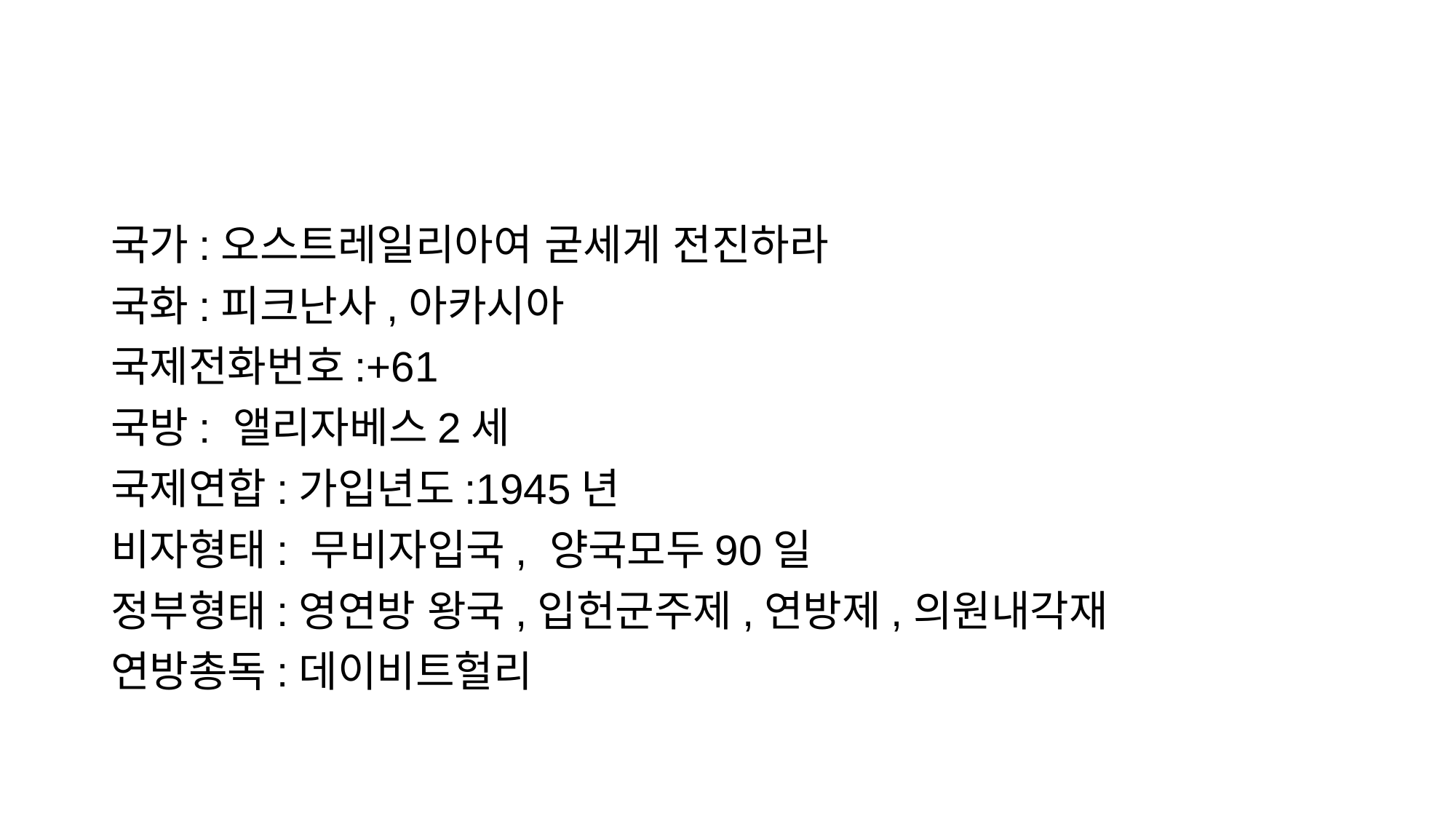

국가:오스트레일리아여 굳세게 전진하라
국화:피크난사,아카시아
국제전화번호:+61
국방: 앨리자베스2세
국제연합:가입년도:1945년
비자형태: 무비자입국, 양국모두90일
정부형태:영연방 왕국,입헌군주제,연방제,의원내각재
연방총독:데이비트헐리